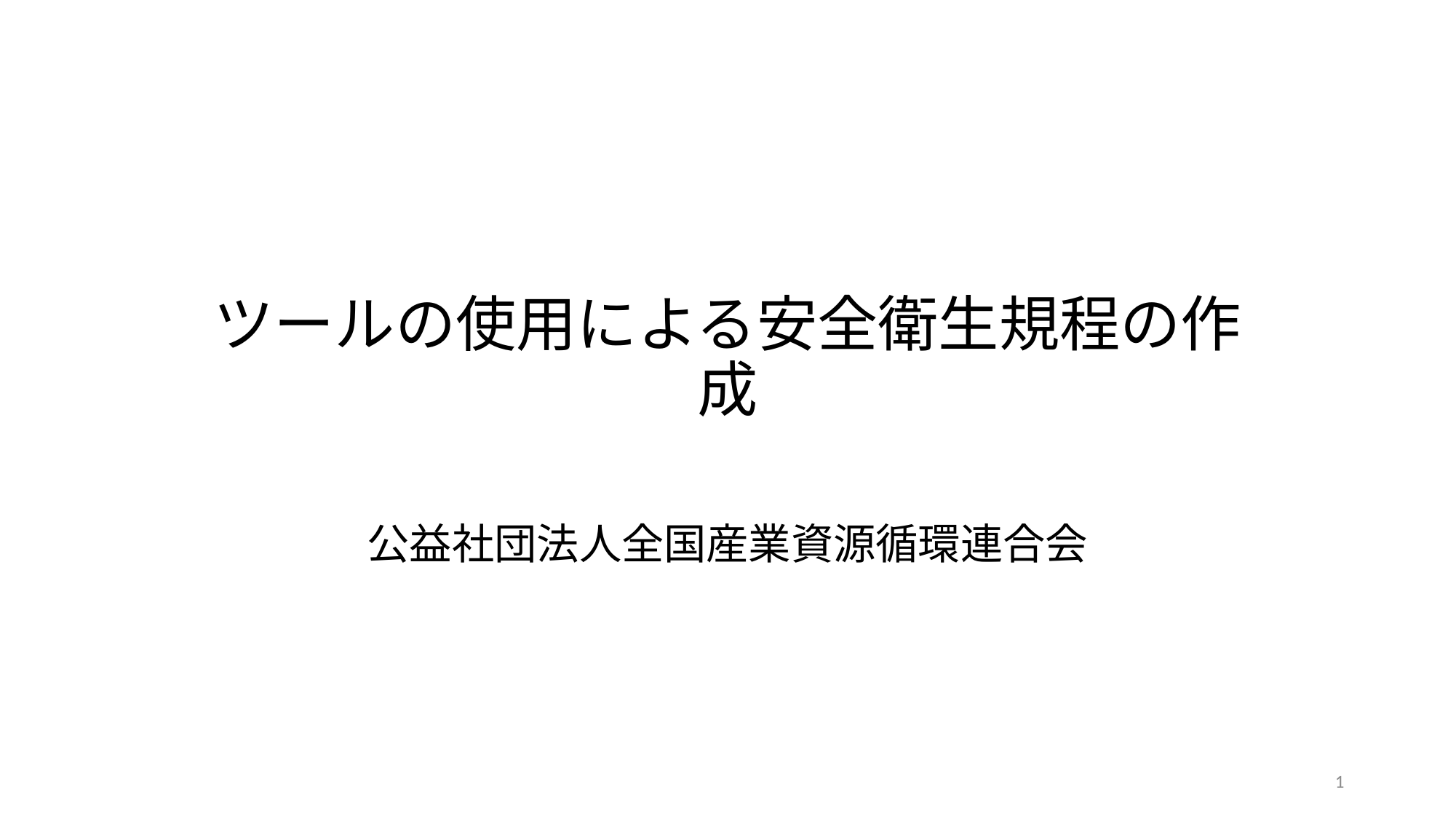

# ツールの使用による安全衛生規程の作成
公益社団法人全国産業資源循環連合会

1